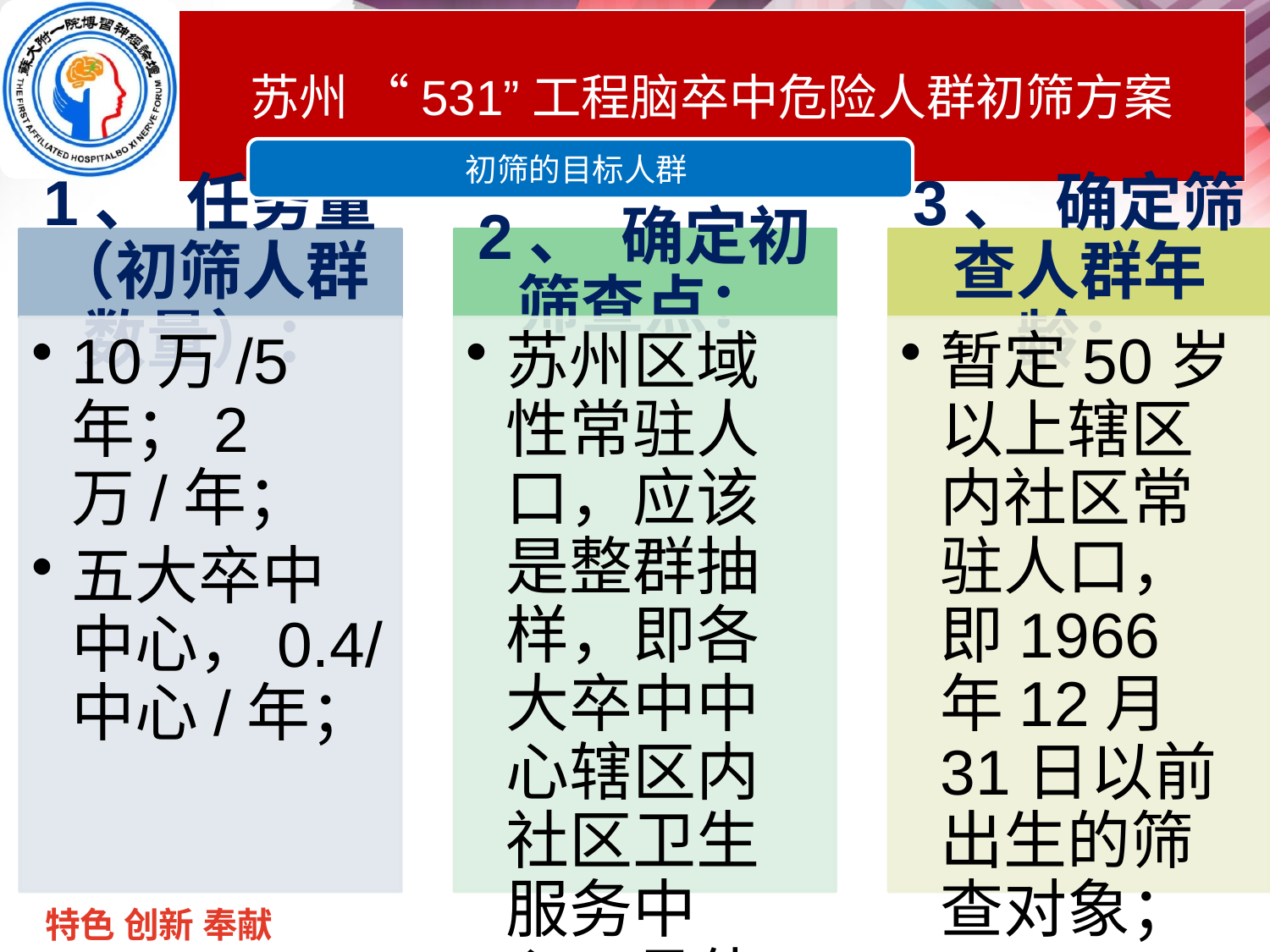

# 苏州 “531”工程脑卒中危险人群初筛方案
初筛的目标人群
1、  任务量（初筛人群数量）：
10万/5年；2 万/年；
五大卒中中心，0.4/ 中心/年；
2、  确定初筛查点：
苏州区域性常驻人口，应该是整群抽样，即各大卒中中心辖区内社区卫生服务中心，具体是 ：
苏大附一院---- 双塔社区卫生服务中心；
苏大附二院---- 友联社区卫生服务中心；
 苏州市立医院本部----润达区社区卫生服务中心；
苏州市立医院东区----娄江社区卫生服务中心；
苏州市立医院北区----留园、清塘社区卫生服务中心；
3、  确定筛查人群年龄：
暂定50岁以上辖区内社区常驻人口，即1966 年12月31日以前出生的筛查对象；